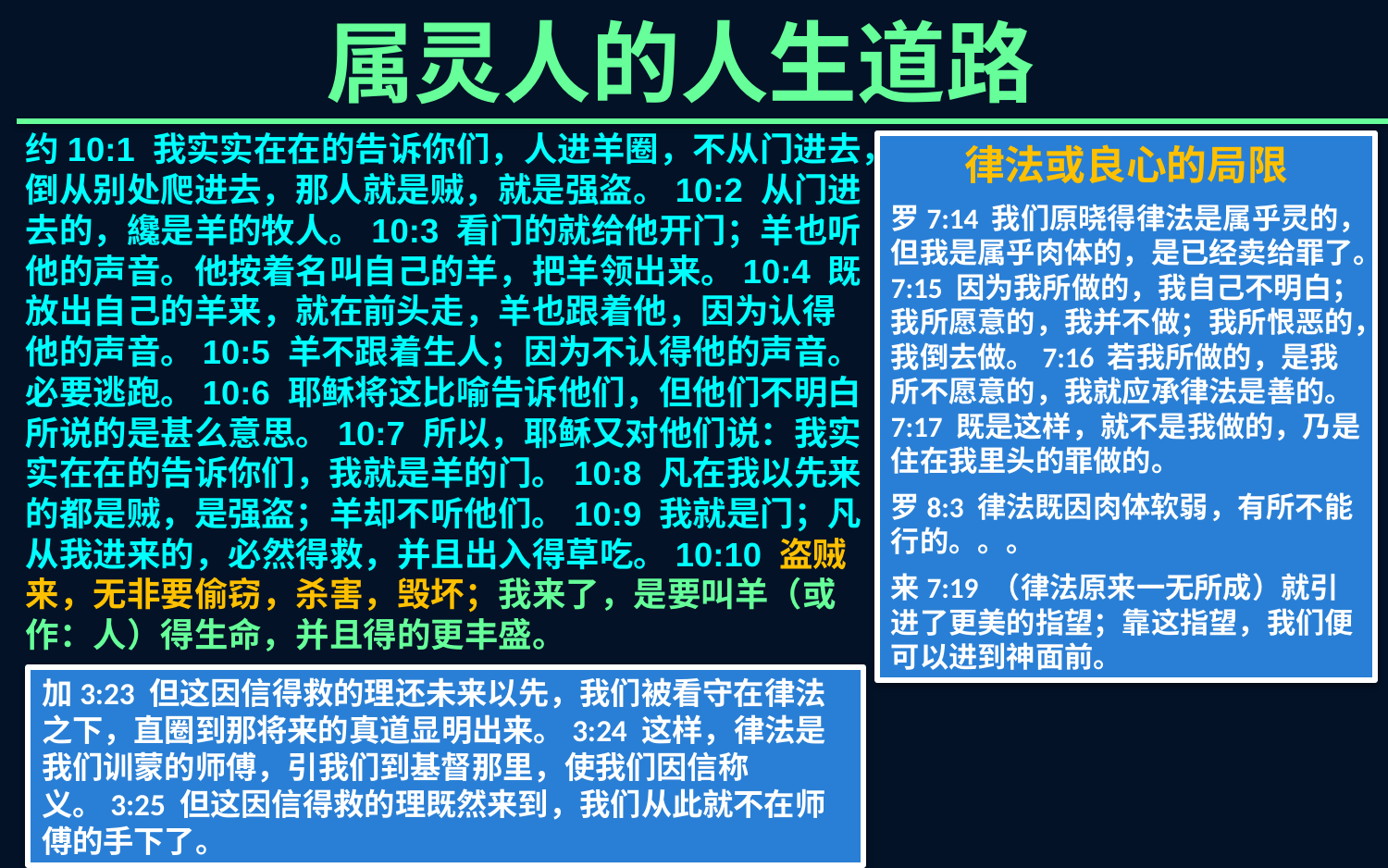

属灵人的人生道路
约10:1 我实实在在的告诉你们，人进羊圈，不从门进去，倒从别处爬进去，那人就是贼，就是强盗。10:2 从门进去的，纔是羊的牧人。10:3 看门的就给他开门；羊也听他的声音。他按着名叫自己的羊，把羊领出来。10:4 既放出自己的羊来，就在前头走，羊也跟着他，因为认得他的声音。10:5 羊不跟着生人；因为不认得他的声音。必要逃跑。10:6 耶稣将这比喻告诉他们，但他们不明白所说的是甚么意思。10:7 所以，耶稣又对他们说：我实实在在的告诉你们，我就是羊的门。10:8 凡在我以先来的都是贼，是强盗；羊却不听他们。10:9 我就是门；凡从我进来的，必然得救，并且出入得草吃。10:10 盗贼来，无非要偷窃，杀害，毁坏；我来了，是要叫羊（或作：人）得生命，并且得的更丰盛。
律法或良心的局限
罗7:14 我们原晓得律法是属乎灵的，但我是属乎肉体的，是已经卖给罪了。7:15 因为我所做的，我自己不明白；我所愿意的，我并不做；我所恨恶的，我倒去做。7:16 若我所做的，是我所不愿意的，我就应承律法是善的。7:17 既是这样，就不是我做的，乃是住在我里头的罪做的。
罗8:3 律法既因肉体软弱，有所不能行的。。。
来7:19 （律法原来一无所成）就引进了更美的指望；靠这指望，我们便可以进到神面前。
加3:23 但这因信得救的理还未来以先，我们被看守在律法之下，直圈到那将来的真道显明出来。3:24 这样，律法是我们训蒙的师傅，引我们到基督那里，使我们因信称义。3:25 但这因信得救的理既然来到，我们从此就不在师傅的手下了。